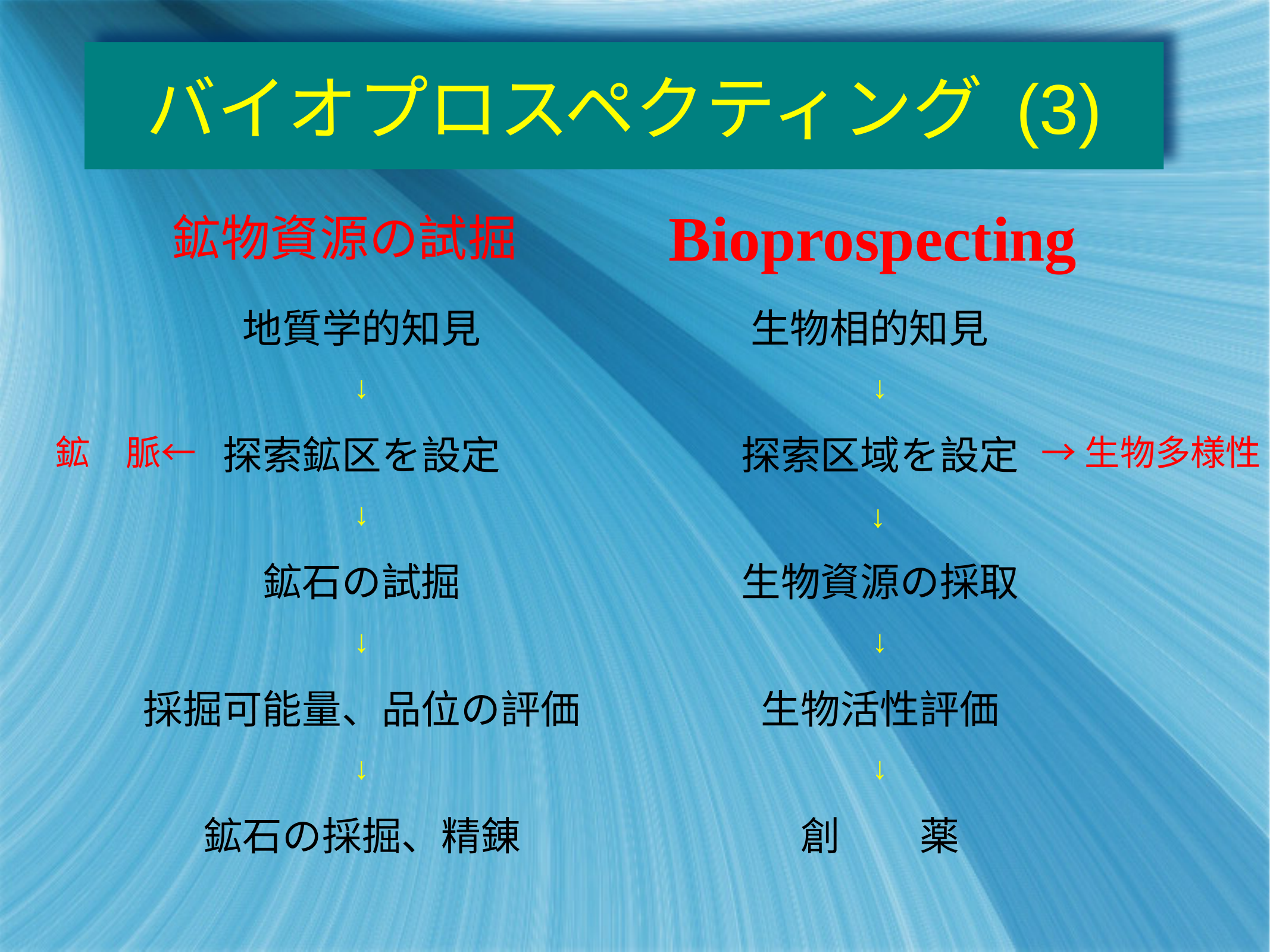

# バイオプロスペクティング (3)
Bioprospecting
鉱物資源の試掘
地質学的知見
生物相的知見
↓
↓
鉱　脈←
探索鉱区を設定
探索区域を設定
→生物多様性
↓
↓
鉱石の試掘
生物資源の採取
↓
↓
採掘可能量、品位の評価
生物活性評価
↓
↓
鉱石の採掘、精錬
創　　薬